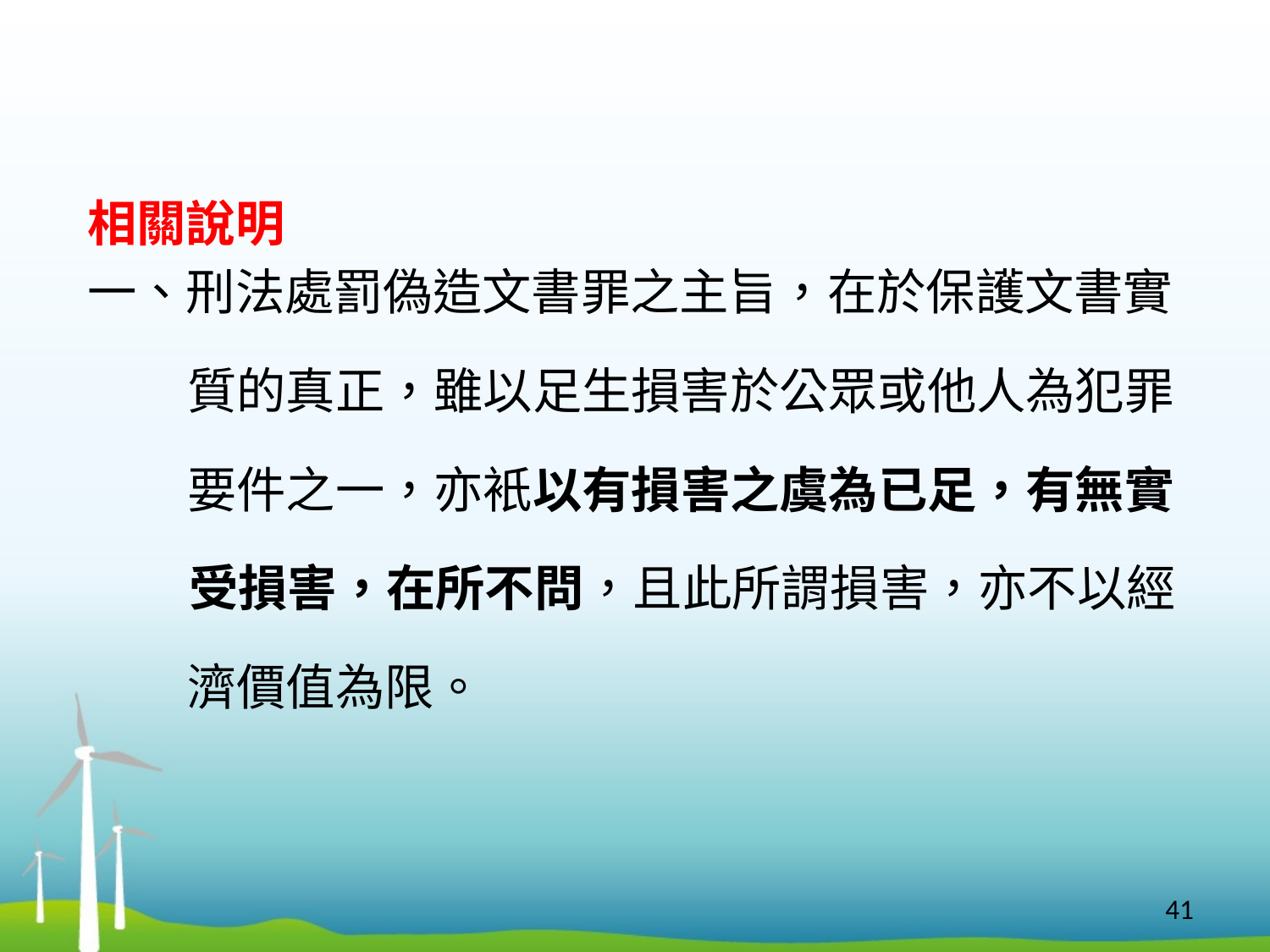

相關說明
一、刑法處罰偽造文書罪之主旨，在於保護文書實
        質的真正，雖以足生損害於公眾或他人為犯罪
        要件之一，亦衹以有損害之虞為已足，有無實
        受損害，在所不問，且此所謂損害，亦不以經
        濟價值為限。
41